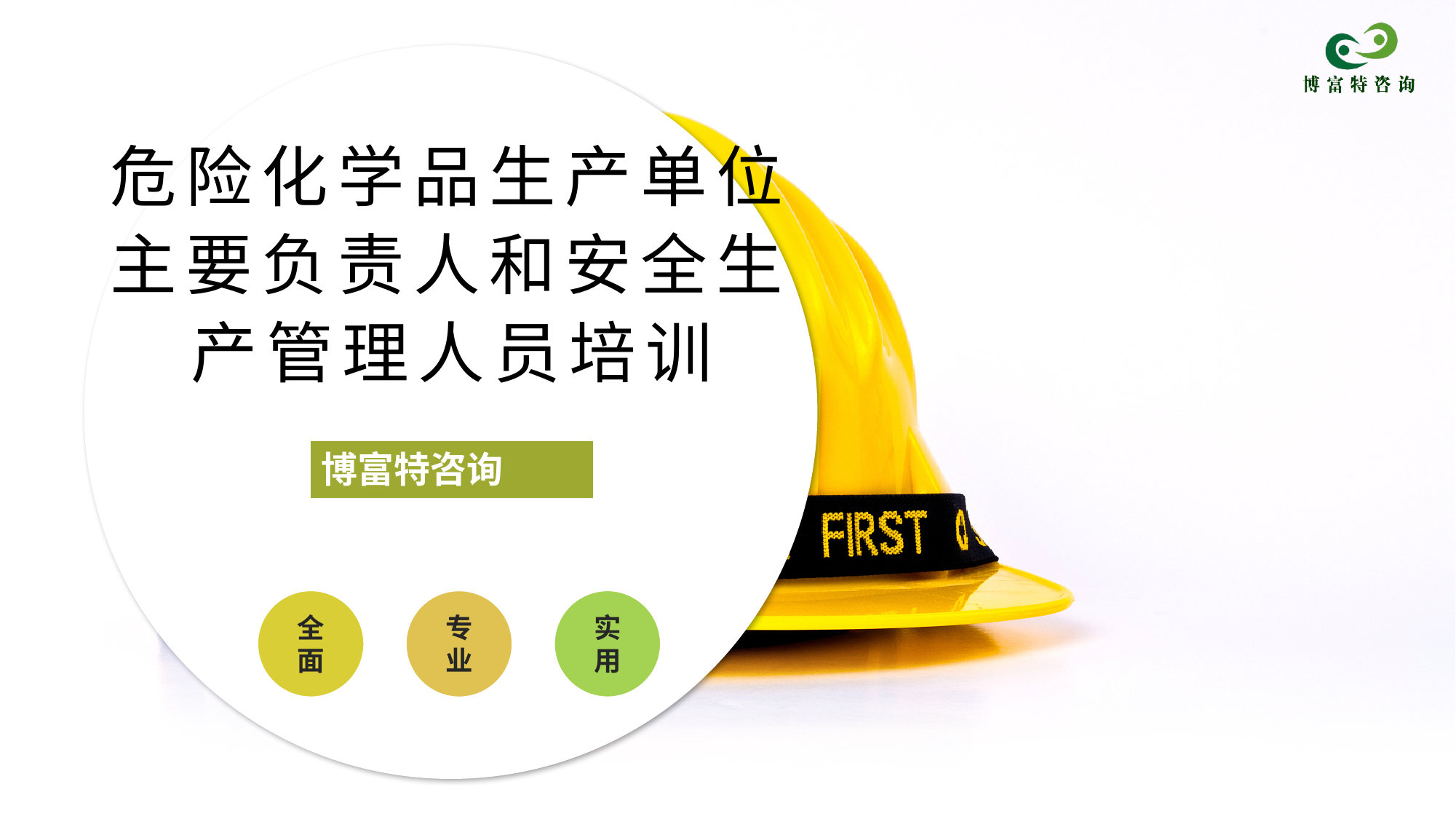

# 危险化学品生产单位主要负责人和安全生产管理人员培训
博富特咨询
全面
实用
专业